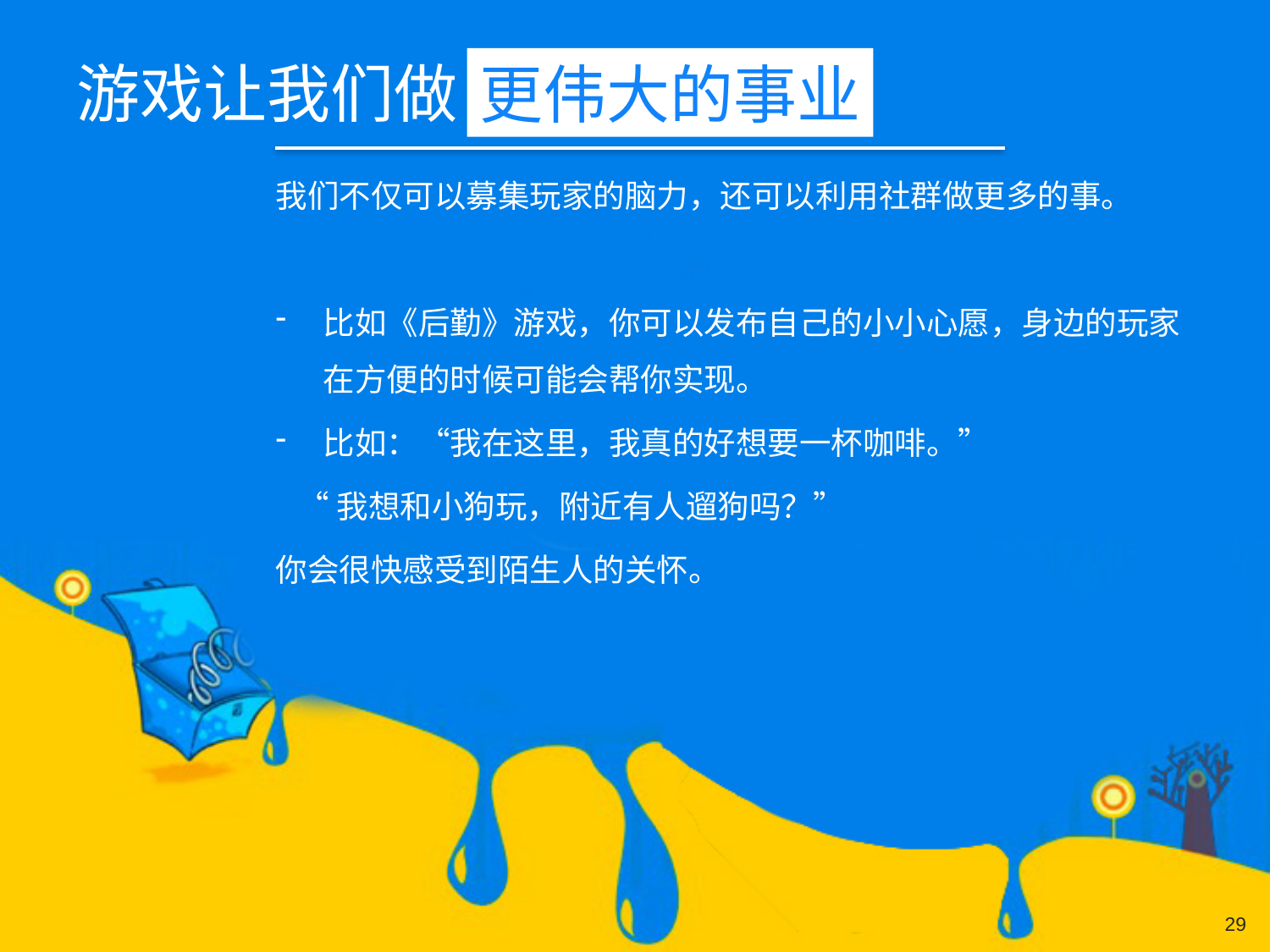

# 游戏让我们做
更伟大的事业
我们不仅可以募集玩家的脑力，还可以利用社群做更多的事。

比如《后勤》游戏，你可以发布自己的小小心愿，身边的玩家在方便的时候可能会帮你实现。
比如：“我在这里，我真的好想要一杯咖啡。”
   “我想和小狗玩，附近有人遛狗吗？”
你会很快感受到陌生人的关怀。